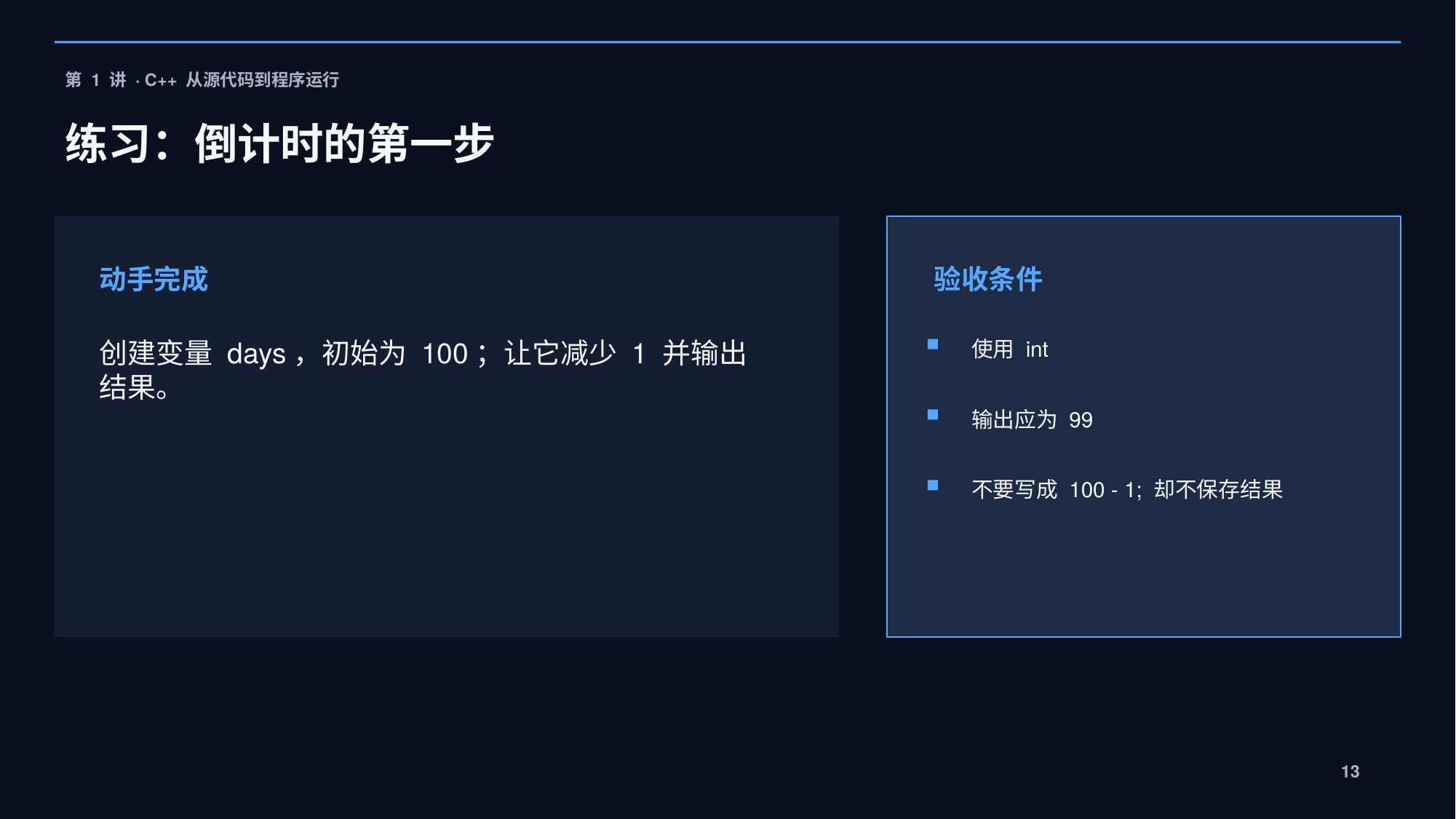

第 1 讲 · C++ 从源代码到程序运行
练习：倒计时的第一步

动手完成
验收条件
创建变量 days，初始为 100；让它减少 1 并输出结果。
使用 int

输出应为 99

不要写成 100 - 1; 却不保存结果

13